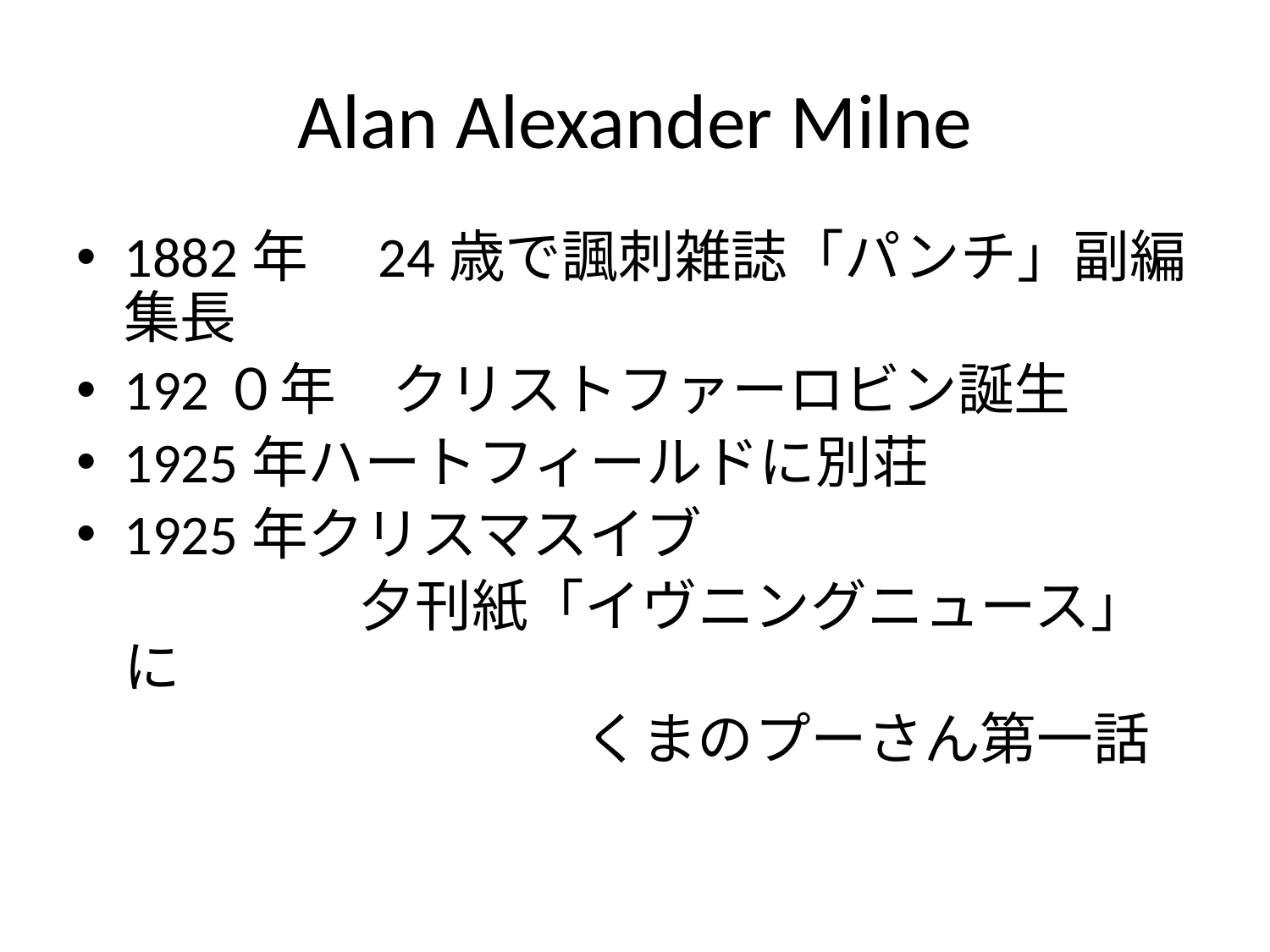

# Alan Alexander Milne
1882年　24歳で諷刺雑誌「パンチ」副編集長
192０年　クリストファーロビン誕生
1925年ハートフィールドに別荘
1925年クリスマスイブ
　　　　　夕刊紙「イヴニングニュース」に
　　　　　　　　　くまのプーさん第一話